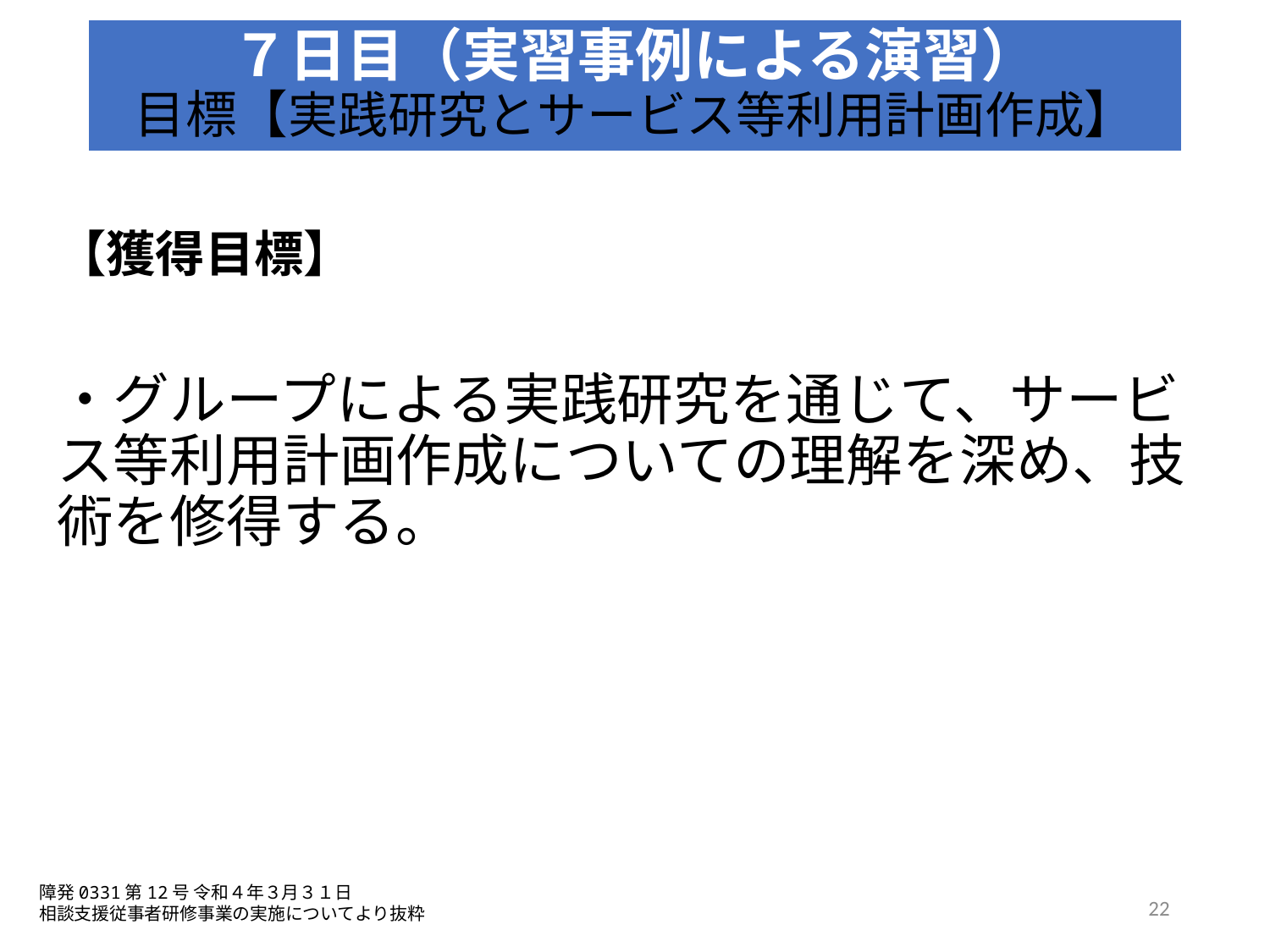

# ７日目（実習事例による演習） 目標【実践研究とサービス等利用計画作成】
【獲得目標】

・グループによる実践研究を通じて、サービス等利用計画作成についての理解を深め、技術を修得する。

障発0331第12号 令和４年３月３１日
相談支援従事者研修事業の実施についてより抜粋
22